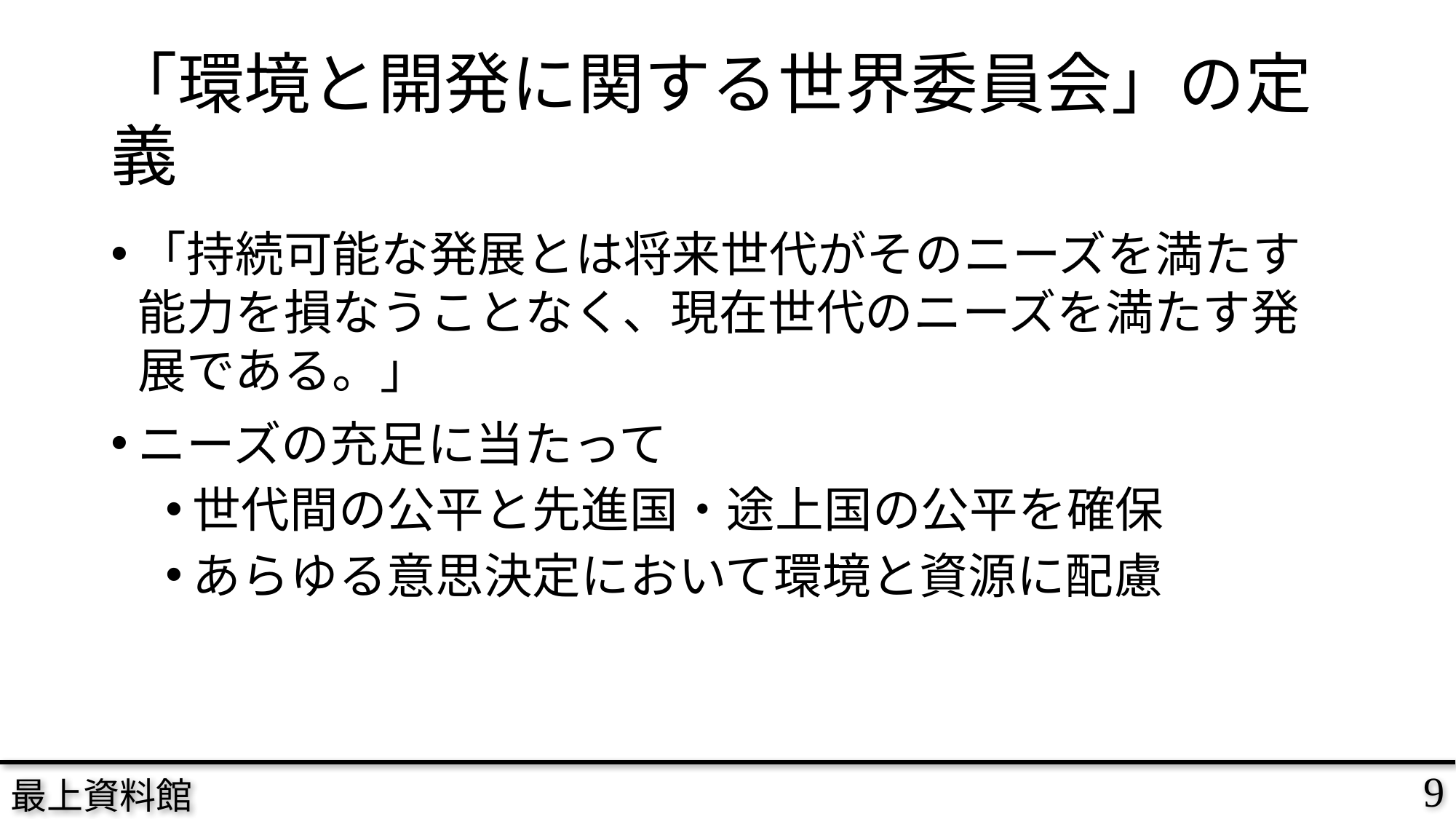

# 「環境と開発に関する世界委員会」の定義
「持続可能な発展とは将来世代がそのニーズを満たす能力を損なうことなく、現在世代のニーズを満たす発展である。」
ニーズの充足に当たって
世代間の公平と先進国・途上国の公平を確保
あらゆる意思決定において環境と資源に配慮